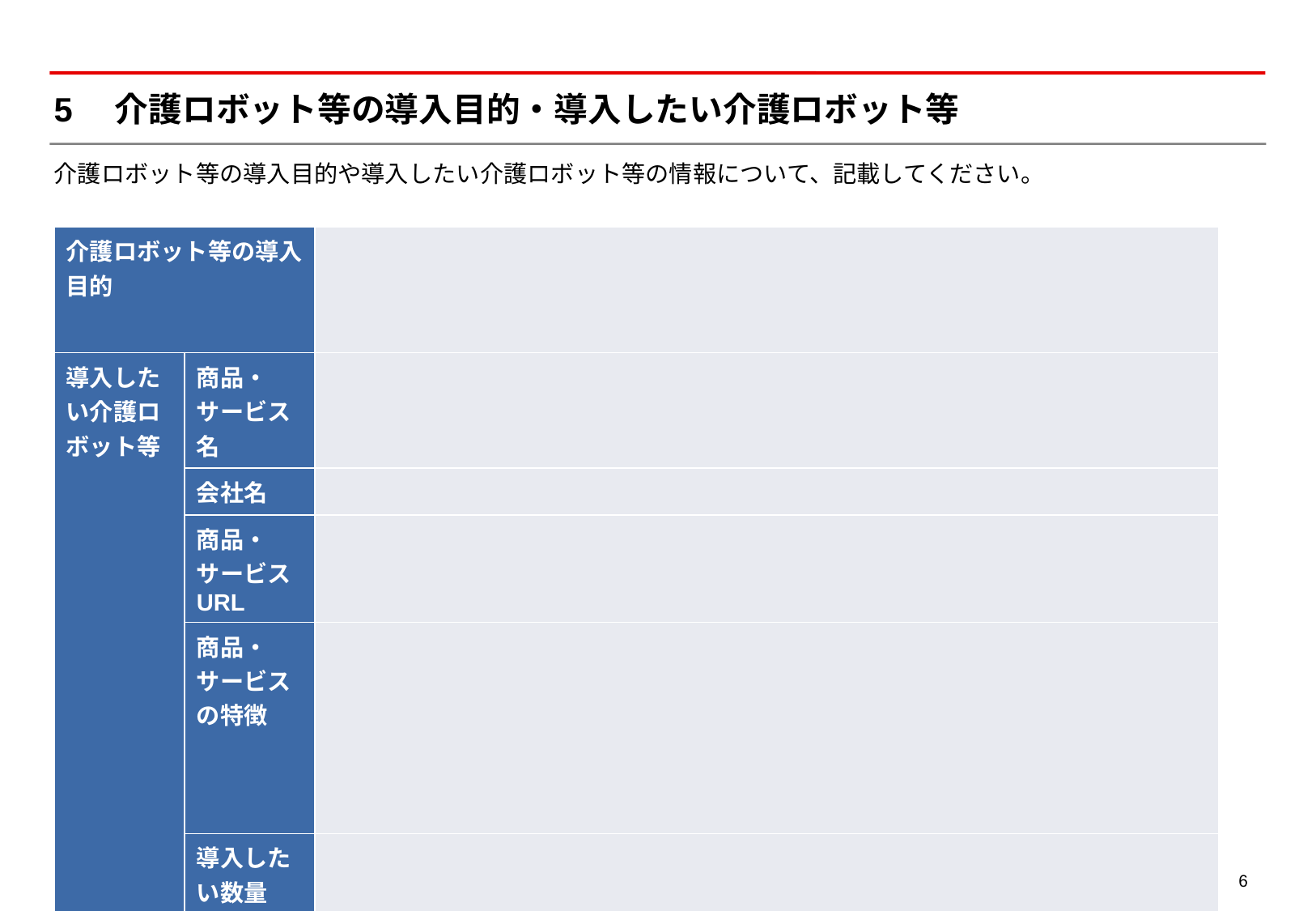

# 5　介護ロボット等の導入目的・導入したい介護ロボット等
介護ロボット等の導入目的や導入したい介護ロボット等の情報について、記載してください。
| 介護ロボット等の導入目的 |  |  |
| --- | --- | --- |
| 導入したい介護ロボット等 | 商品・サービス名 |  |
|  | 会社名 |  |
|  | 商品・サービスURL |  |
|  | 商品・サービスの特徴 |  |
|  | 導入したい数量 |  |